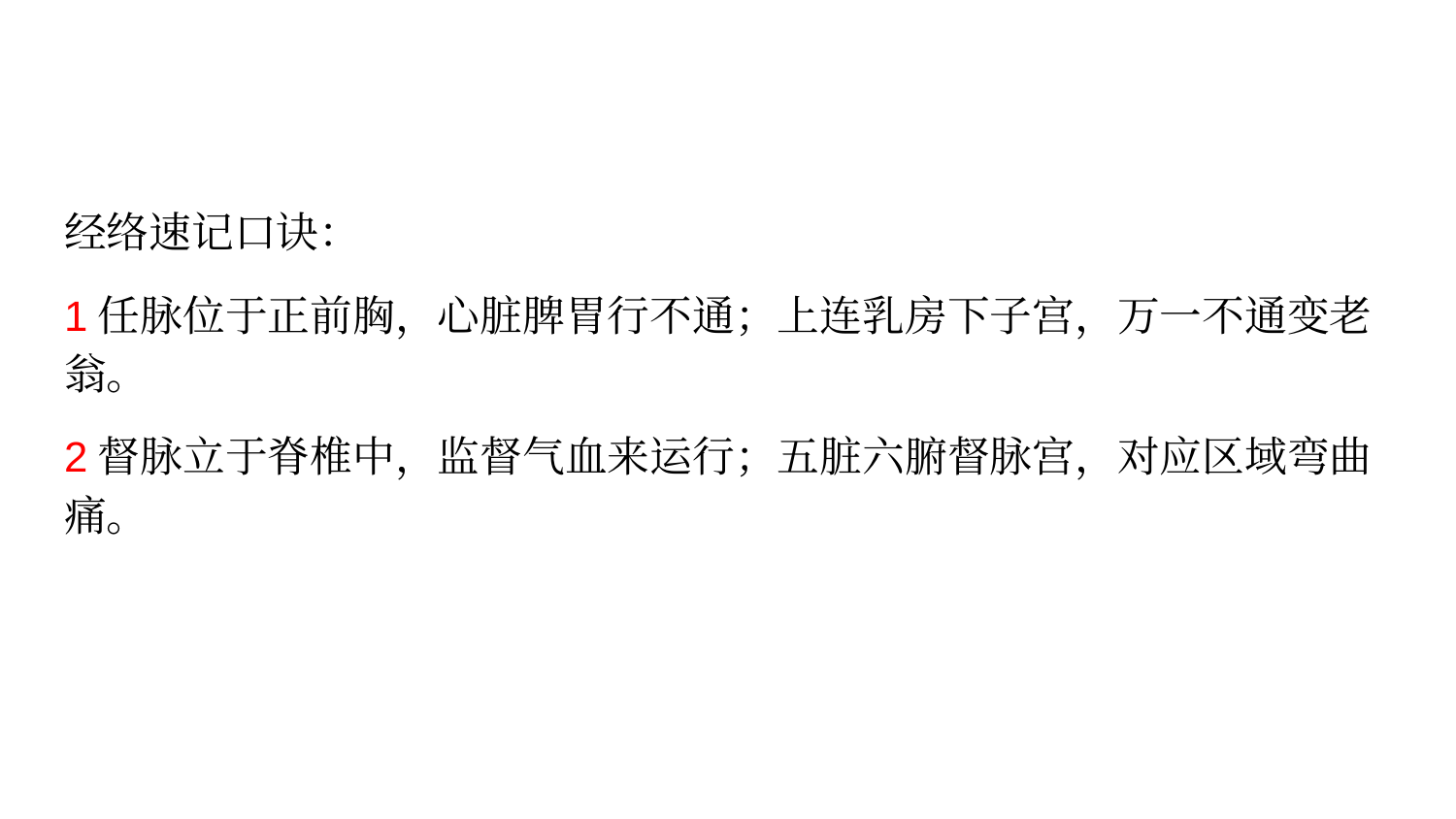

#
经络速记口诀：
1任脉位于正前胸，心脏脾胃行不通；上连乳房下子宫，万一不通变老翁。
2督脉立于脊椎中，监督气血来运行；五脏六腑督脉宫，对应区域弯曲痛。